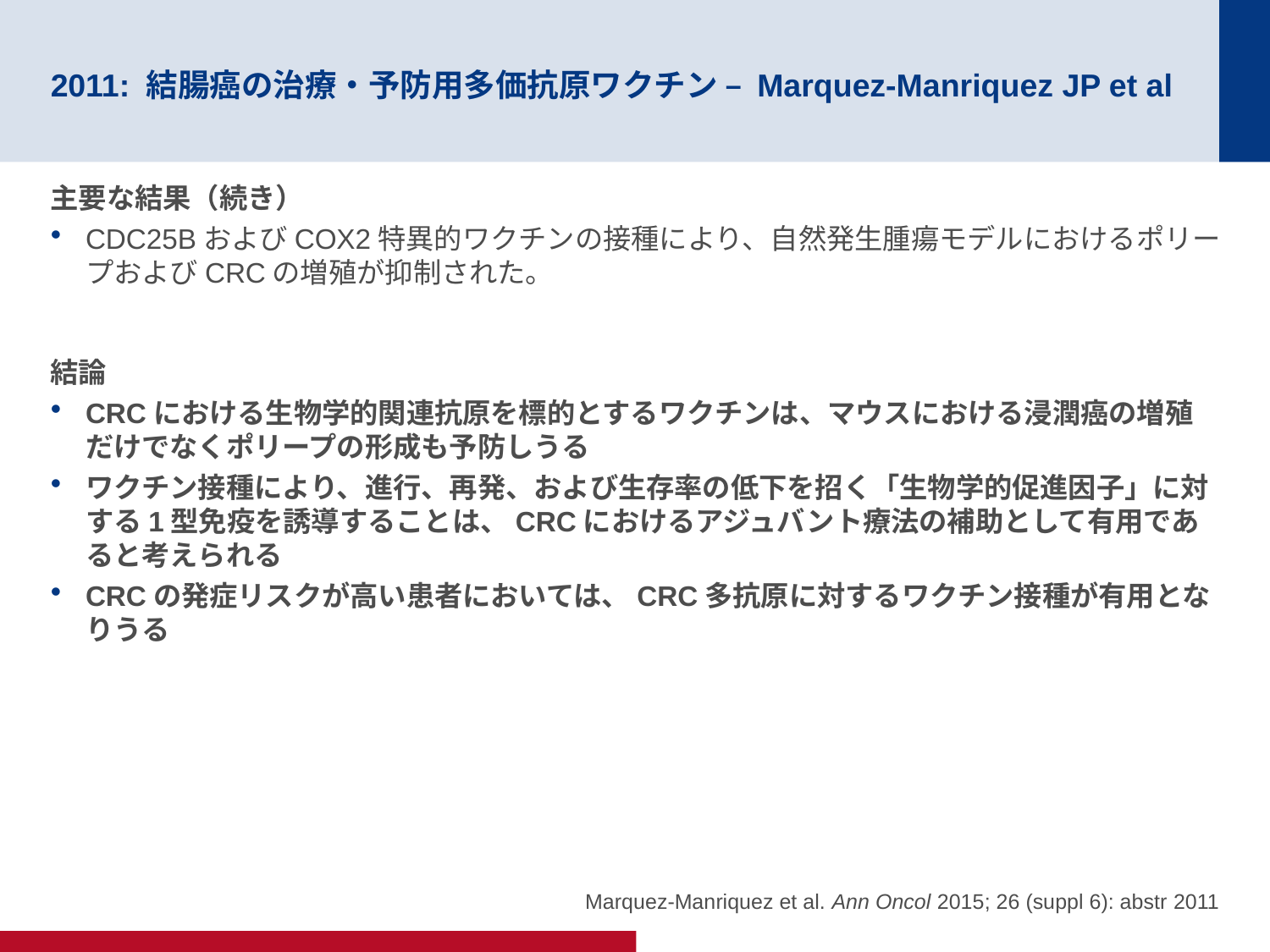

# 2011: 結腸癌の治療・予防用多価抗原ワクチン – Marquez-Manriquez JP et al
主要な結果（続き）
CDC25BおよびCOX2特異的ワクチンの接種により、自然発生腫瘍モデルにおけるポリープおよびCRCの増殖が抑制された。

結論
CRCにおける生物学的関連抗原を標的とするワクチンは、マウスにおける浸潤癌の増殖だけでなくポリープの形成も予防しうる
ワクチン接種により、進行、再発、および生存率の低下を招く「生物学的促進因子」に対する1型免疫を誘導することは、CRCにおけるアジュバント療法の補助として有用であると考えられる
CRCの発症リスクが高い患者においては、CRC多抗原に対するワクチン接種が有用となりうる
Marquez-Manriquez et al. Ann Oncol 2015; 26 (suppl 6): abstr 2011